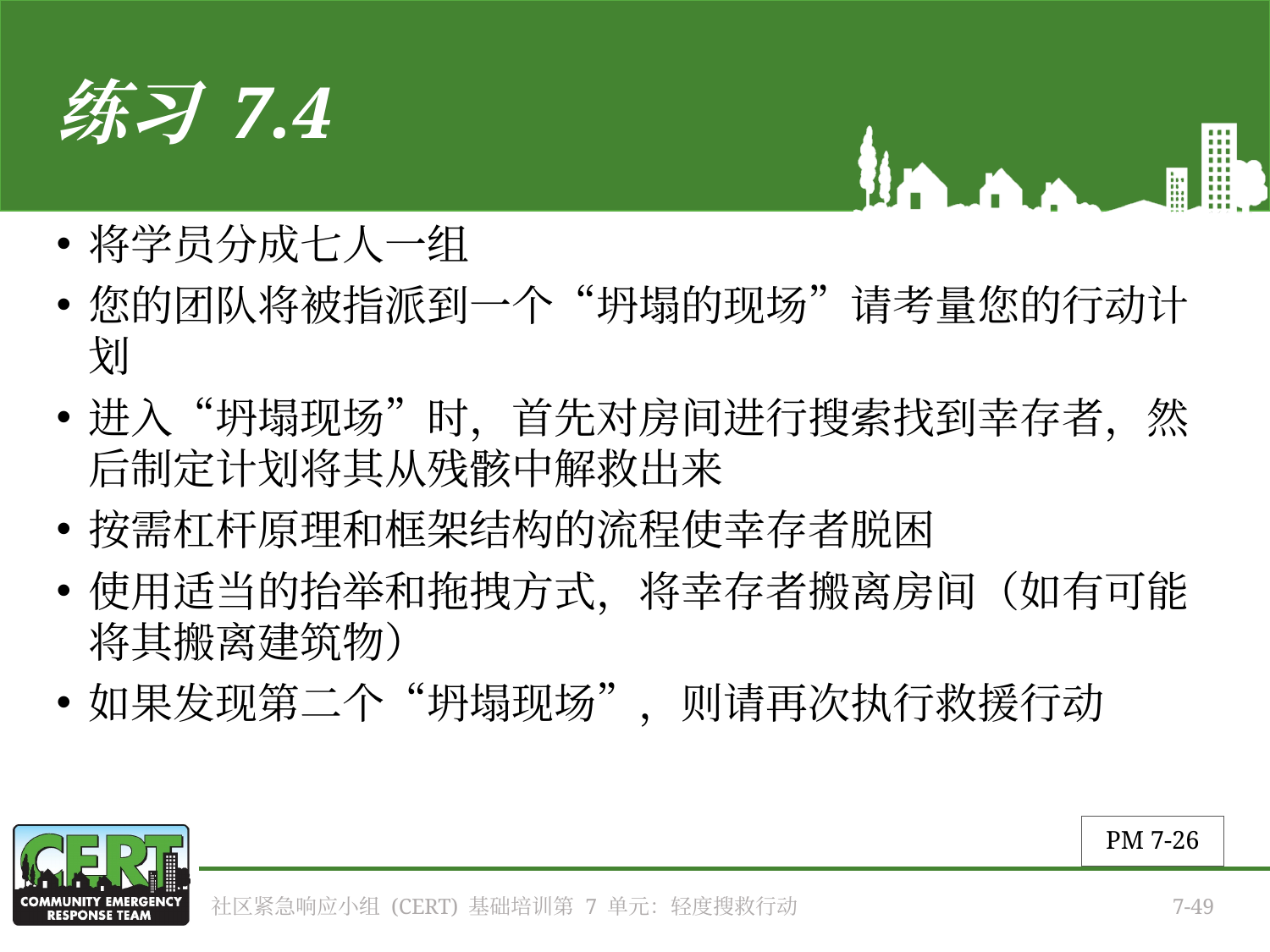

# 练习 7.4
将学员分成七人一组
您的团队将被指派到一个“坍塌的现场”请考量您的行动计划
进入“坍塌现场”时，首先对房间进行搜索找到幸存者，然后制定计划将其从残骸中解救出来
按需杠杆原理和框架结构的流程使幸存者脱困
使用适当的抬举和拖拽方式，将幸存者搬离房间（如有可能将其搬离建筑物）
如果发现第二个“坍塌现场”，则请再次执行救援行动
PM 7-26
社区紧急响应小组 (CERT) 基础培训第 7 单元：轻度搜救行动
7-49